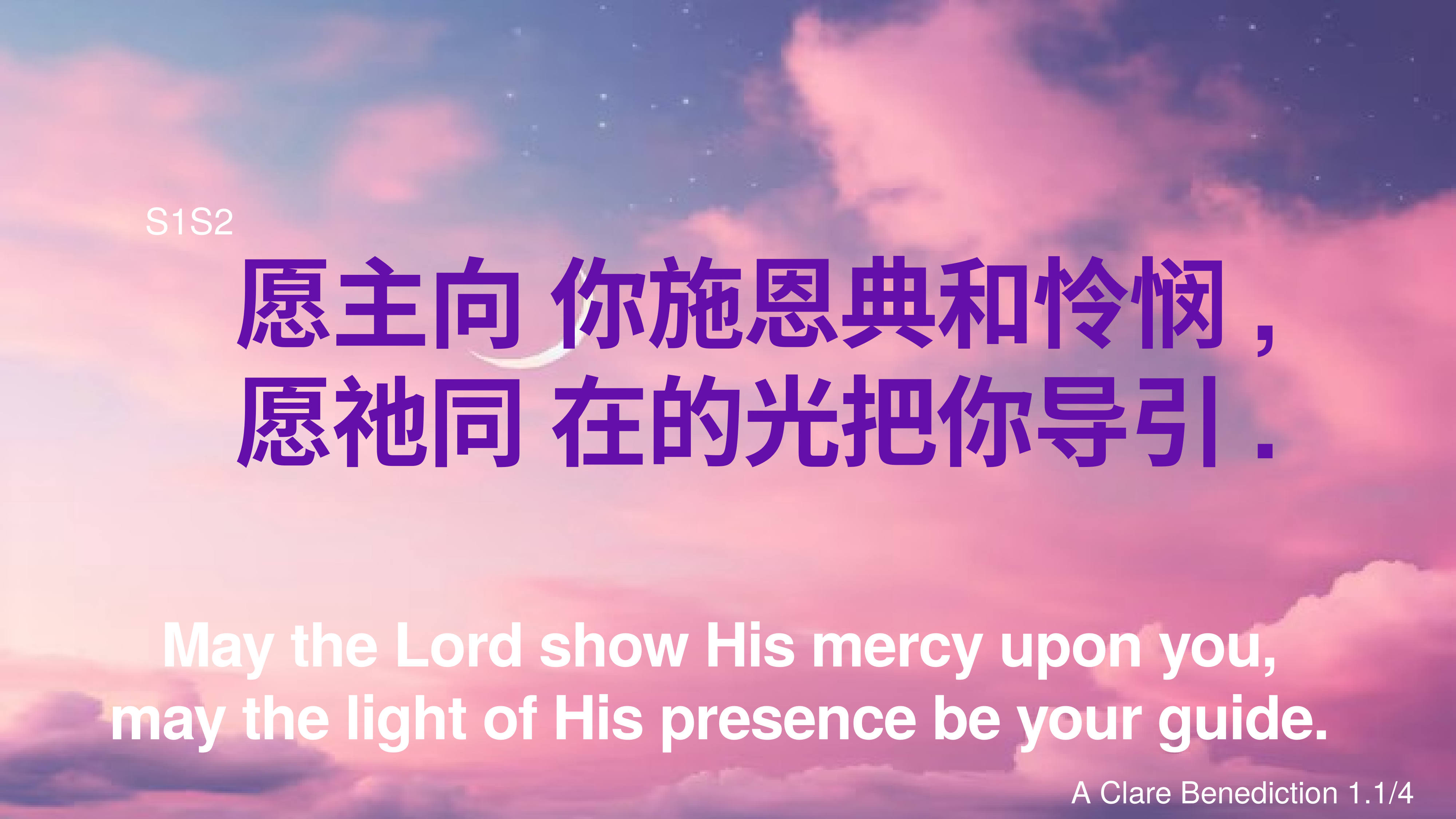

# 愿主向 你施恩典和怜悯,
愿祂同 在的光把你导引.
S1S2
May the Lord show His mercy upon you,
may the light of His presence be your guide.
A Clare Benediction 1.1/4